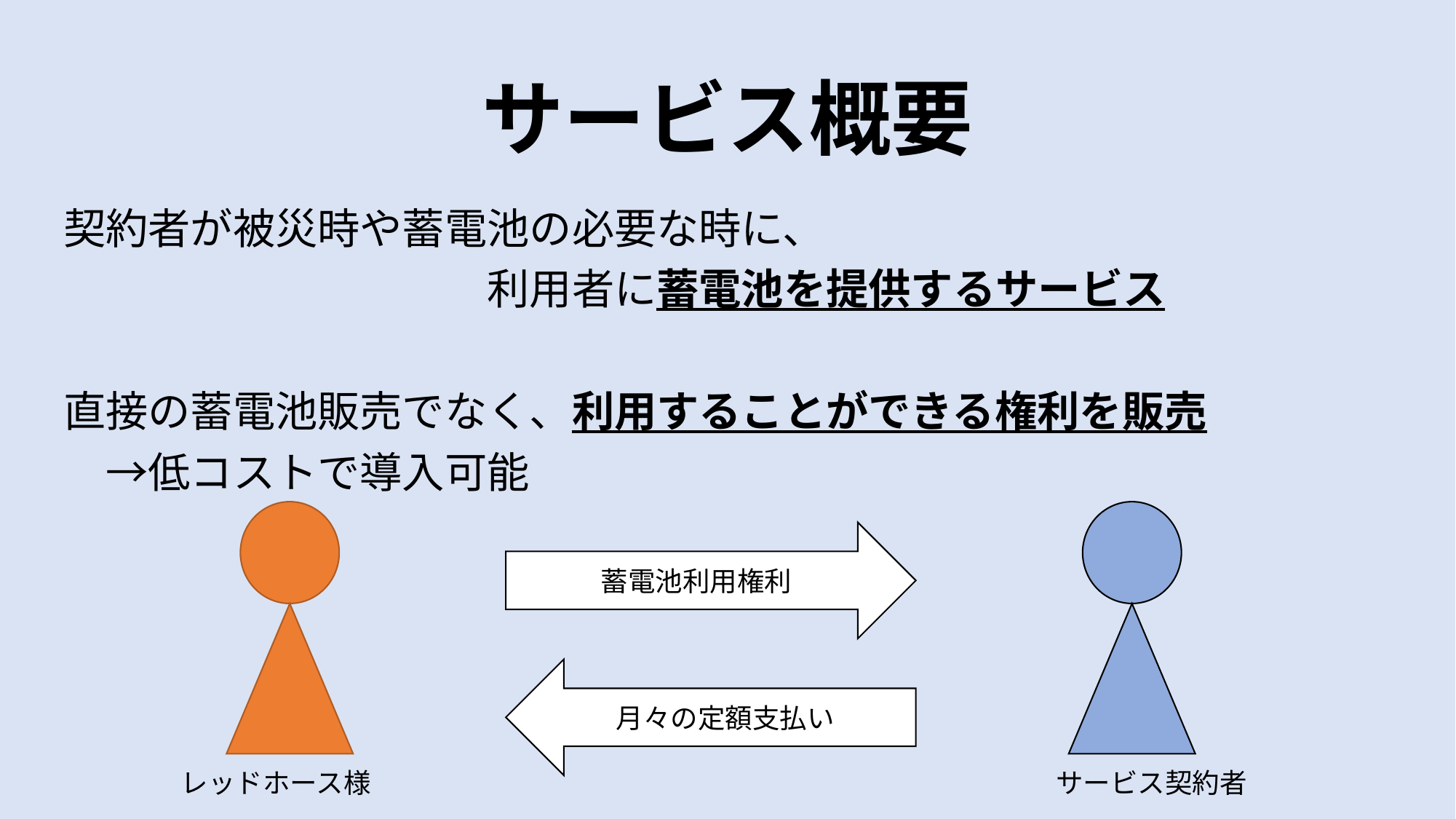

# サービス概要
契約者が被災時や蓄電池の必要な時に、
　　　　　　　　　　利用者に蓄電池を提供するサービス

直接の蓄電池販売でなく、利用することができる権利を販売
　→低コストで導入可能

蓄電池利用権利

月々の定額支払い
レッドホース様
サービス契約者